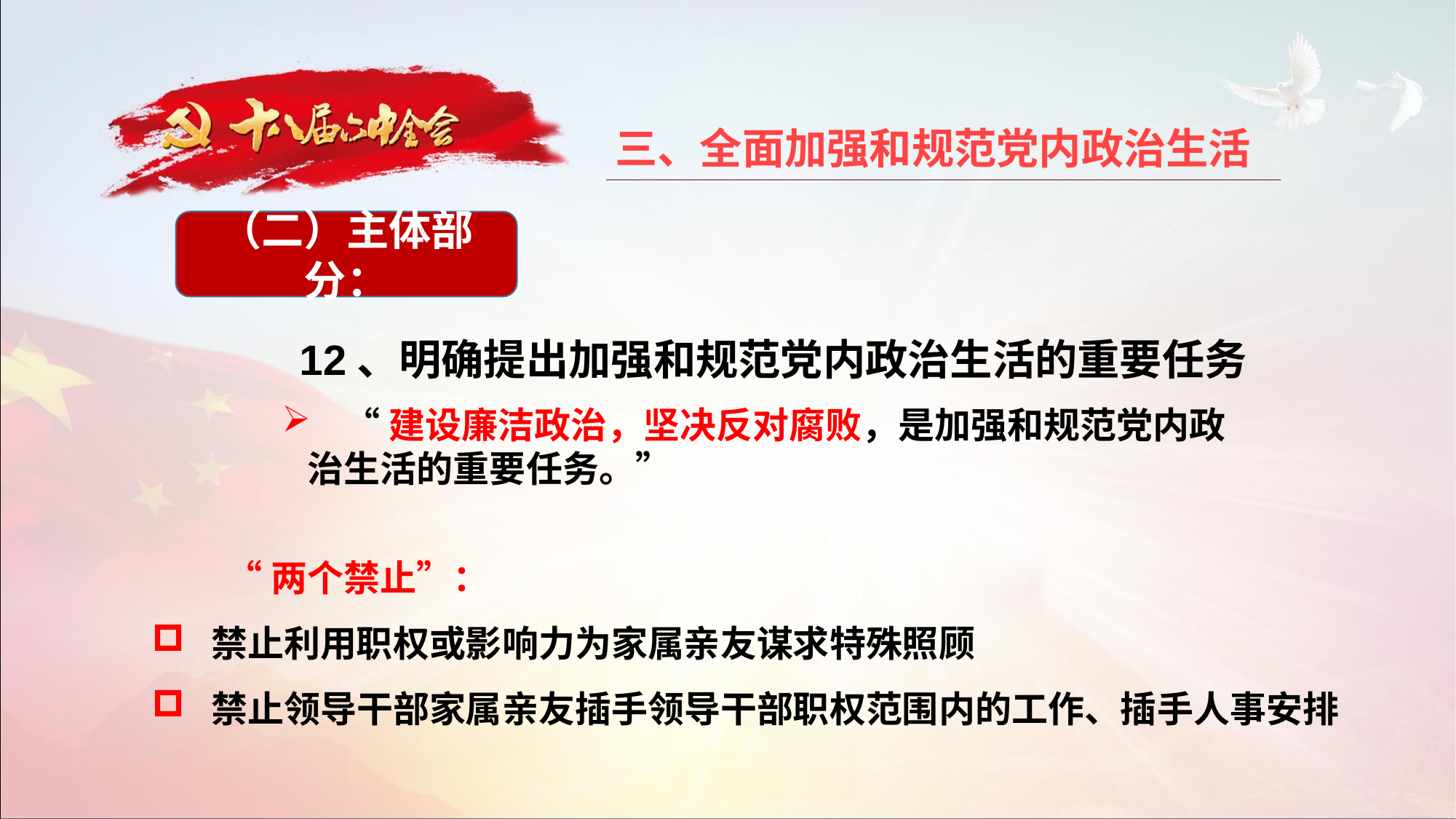

三、全面加强和规范党内政治生活
（二）主体部分：

12、明确提出加强和规范党内政治生活的重要任务
    “建设廉洁政治，坚决反对腐败，是加强和规范党内政治生活的重要任务。”
         “两个禁止”：
  禁止利用职权或影响力为家属亲友谋求特殊照顾
  禁止领导干部家属亲友插手领导干部职权范围内的工作、插手人事安排